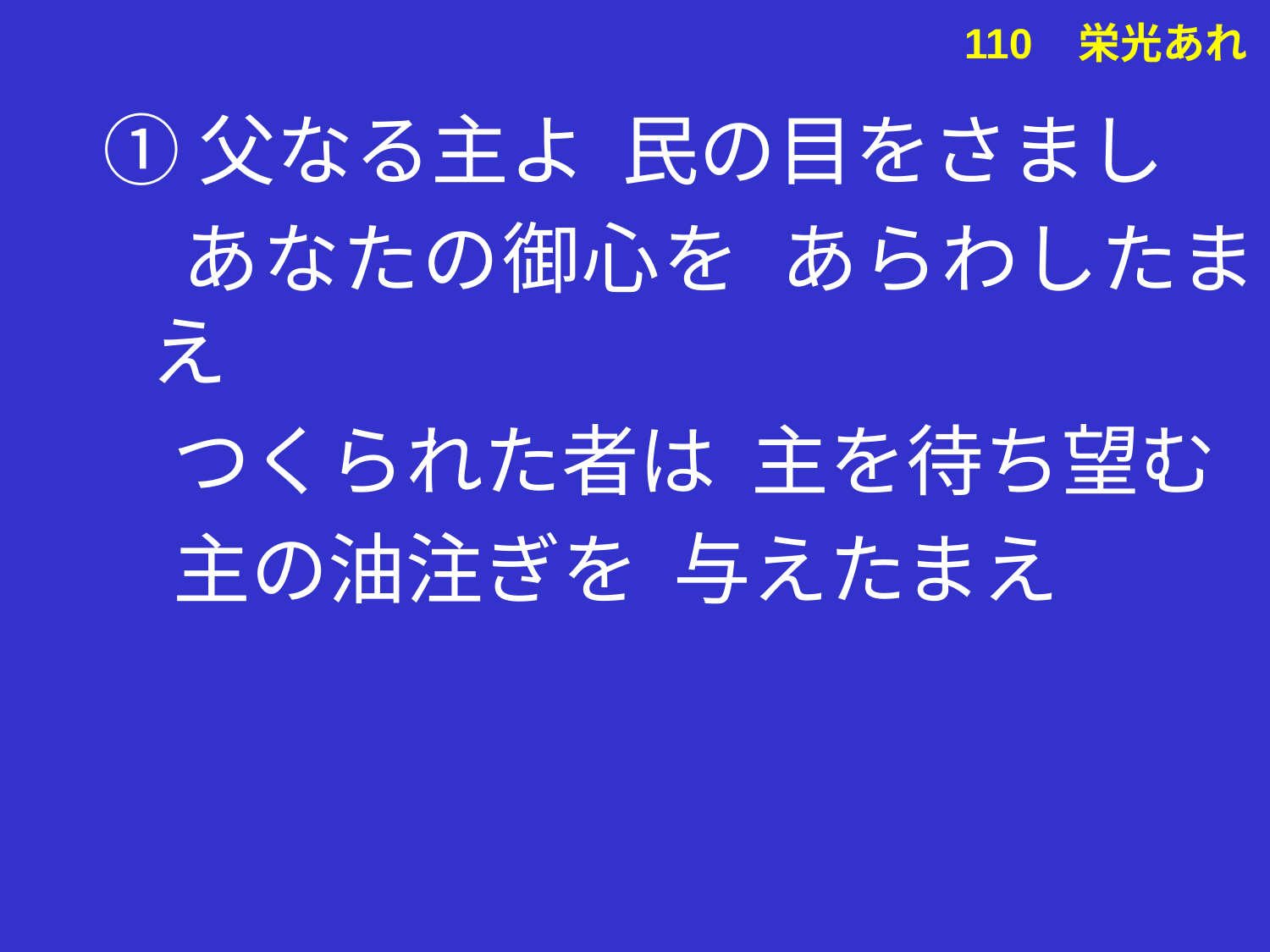

①父なる主よ  民の目をさまし
   あなたの御心を  あらわしたまえ
   つくられた者は  主を待ち望む
   主の油注ぎを  与えたまえ

# 110   栄光あれ